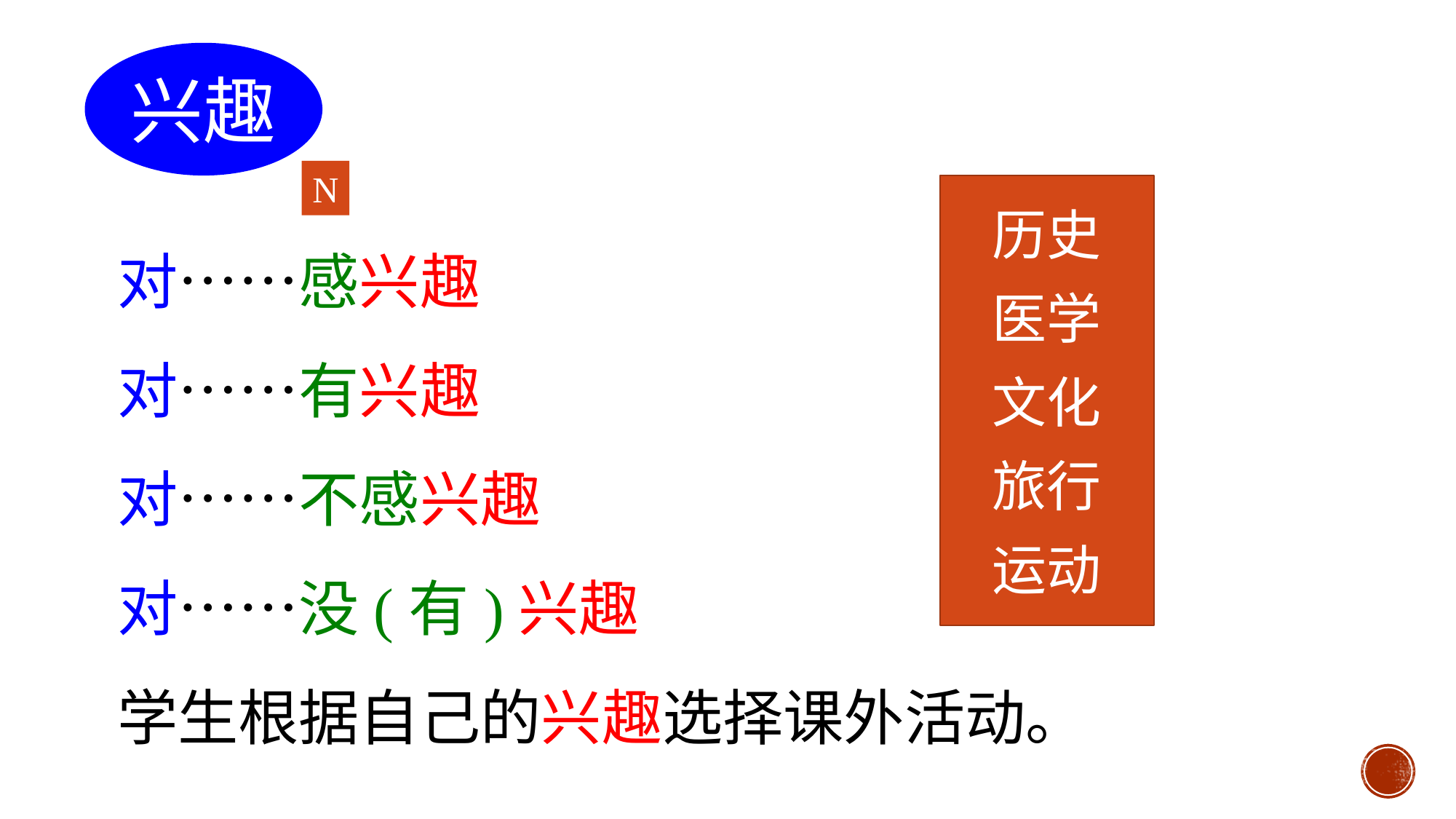

兴趣
N
历史
医学
文化
旅行
运动
对……感兴趣
对……有兴趣
对……不感兴趣
对……没(有)兴趣
学生根据自己的兴趣选择课外活动。